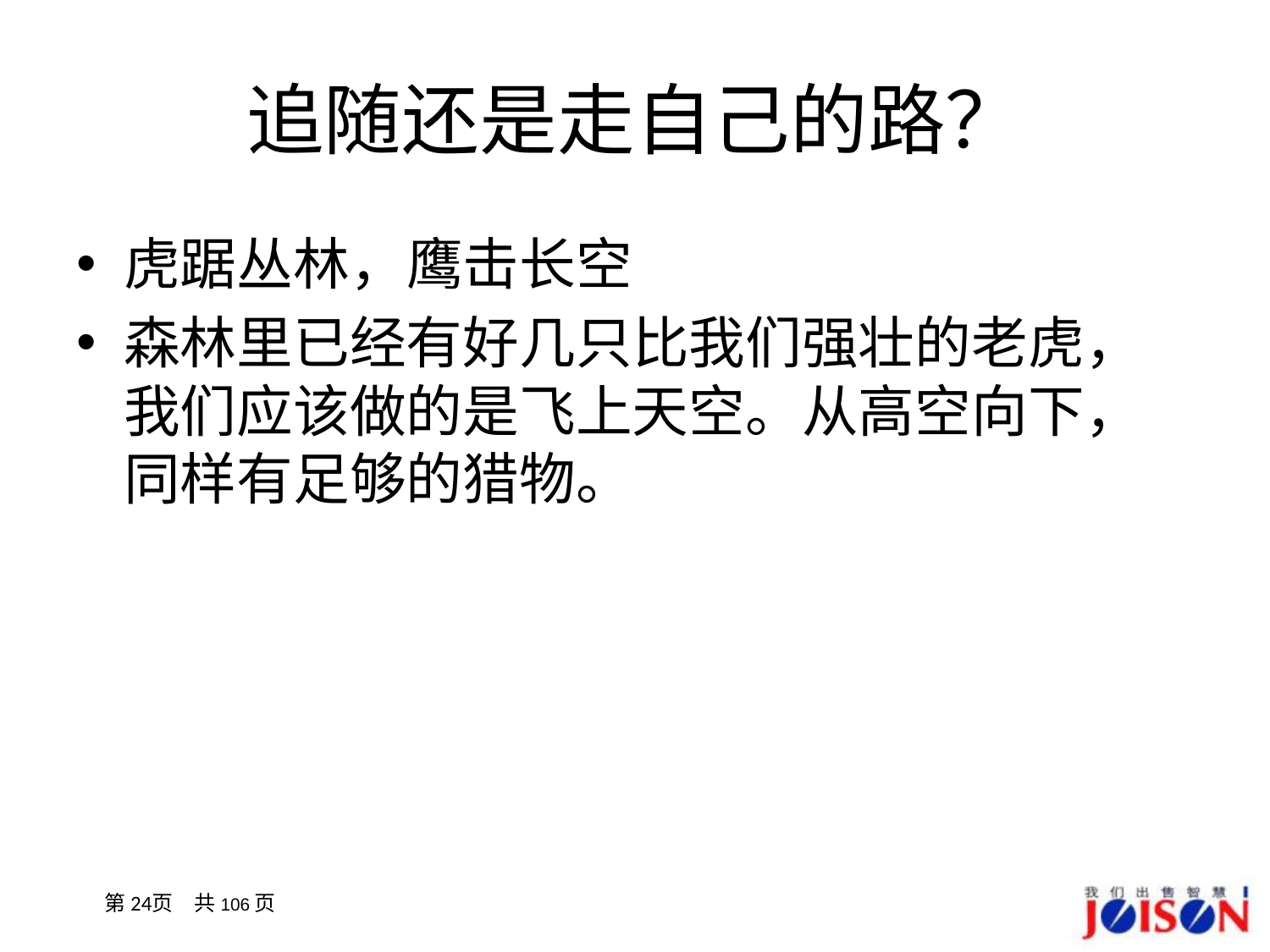

# 追随还是走自己的路？
虎踞丛林，鹰击长空
森林里已经有好几只比我们强壮的老虎，我们应该做的是飞上天空。从高空向下，同样有足够的猎物。